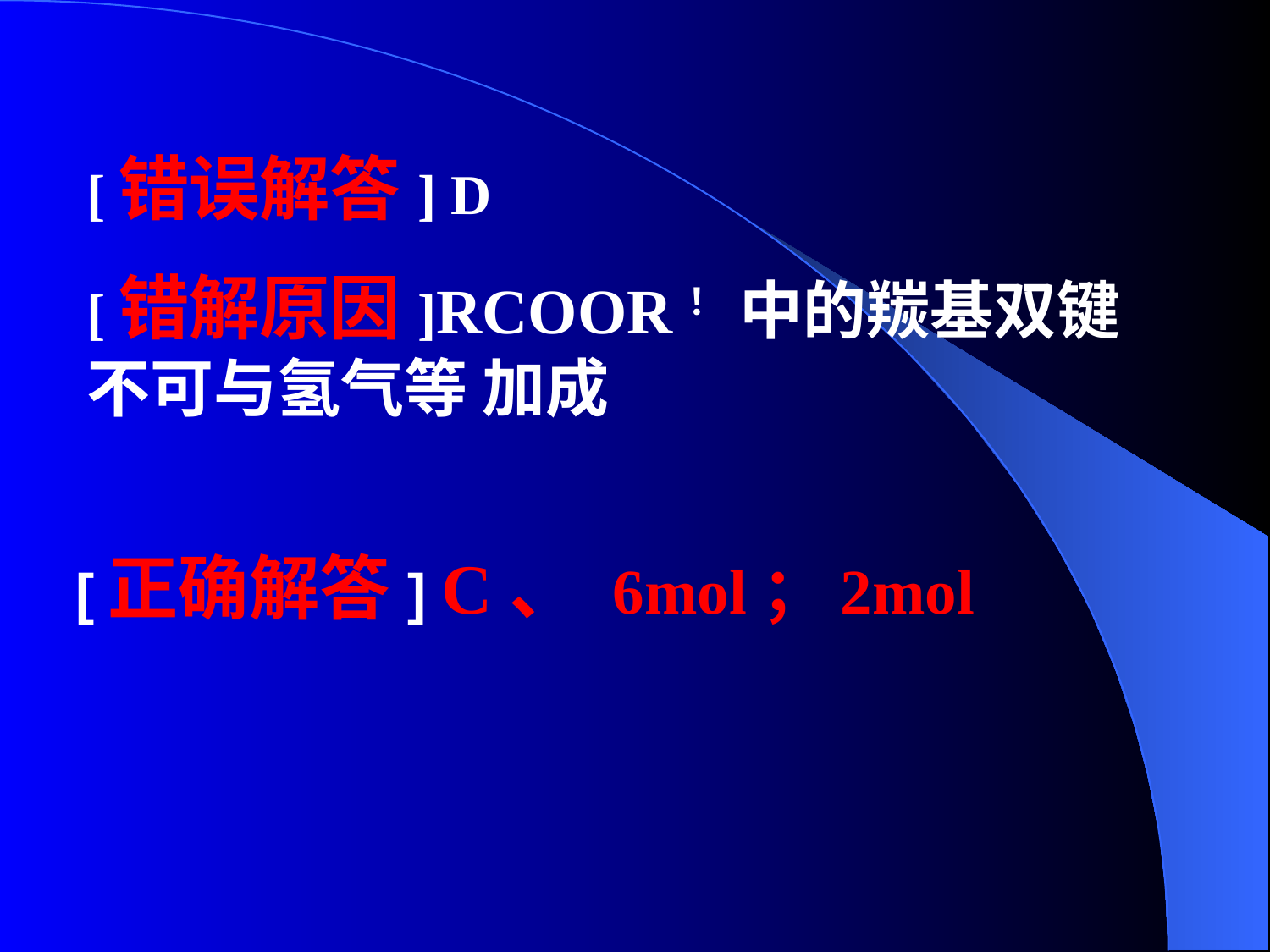

[错误解答] D
[错解原因]RCOOR！ 中的羰基双键不可与氢气等 加成
[正确解答] C、 6mol；2mol

59